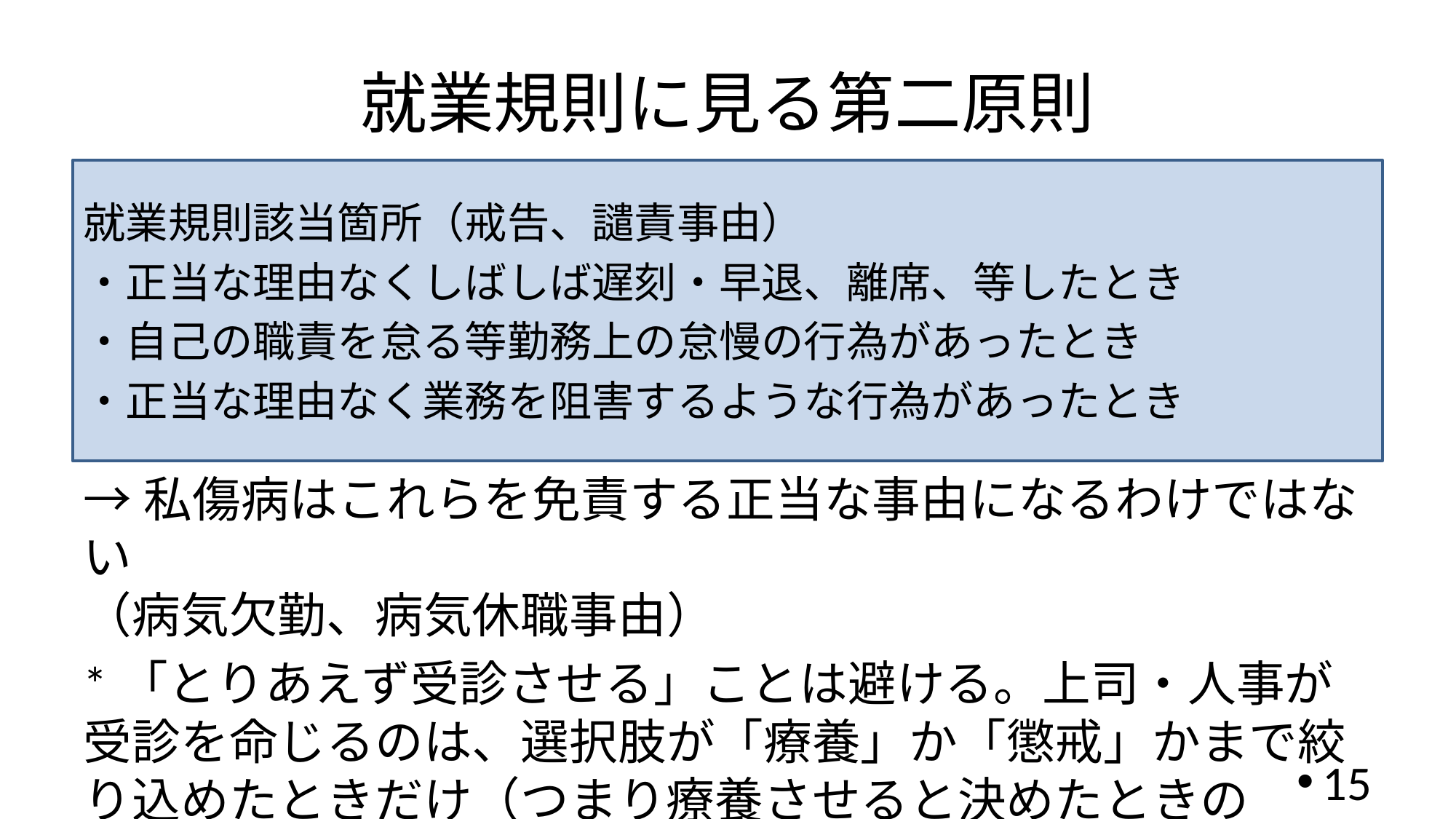

# 就業規則に見る第二原則
就業規則該当箇所（戒告、譴責事由）
・正当な理由なくしばしば遅刻・早退、離席、等したとき
・自己の職責を怠る等勤務上の怠慢の行為があったとき
・正当な理由なく業務を阻害するような行為があったとき

→私傷病はこれらを免責する正当な事由になるわけではない
（病気欠勤、病気休職事由）
*「とりあえず受診させる」ことは避ける。上司・人事が受診を命じるのは、選択肢が「療養」か「懲戒」かまで絞り込めたときだけ（つまり療養させると決めたときのみ）。
15